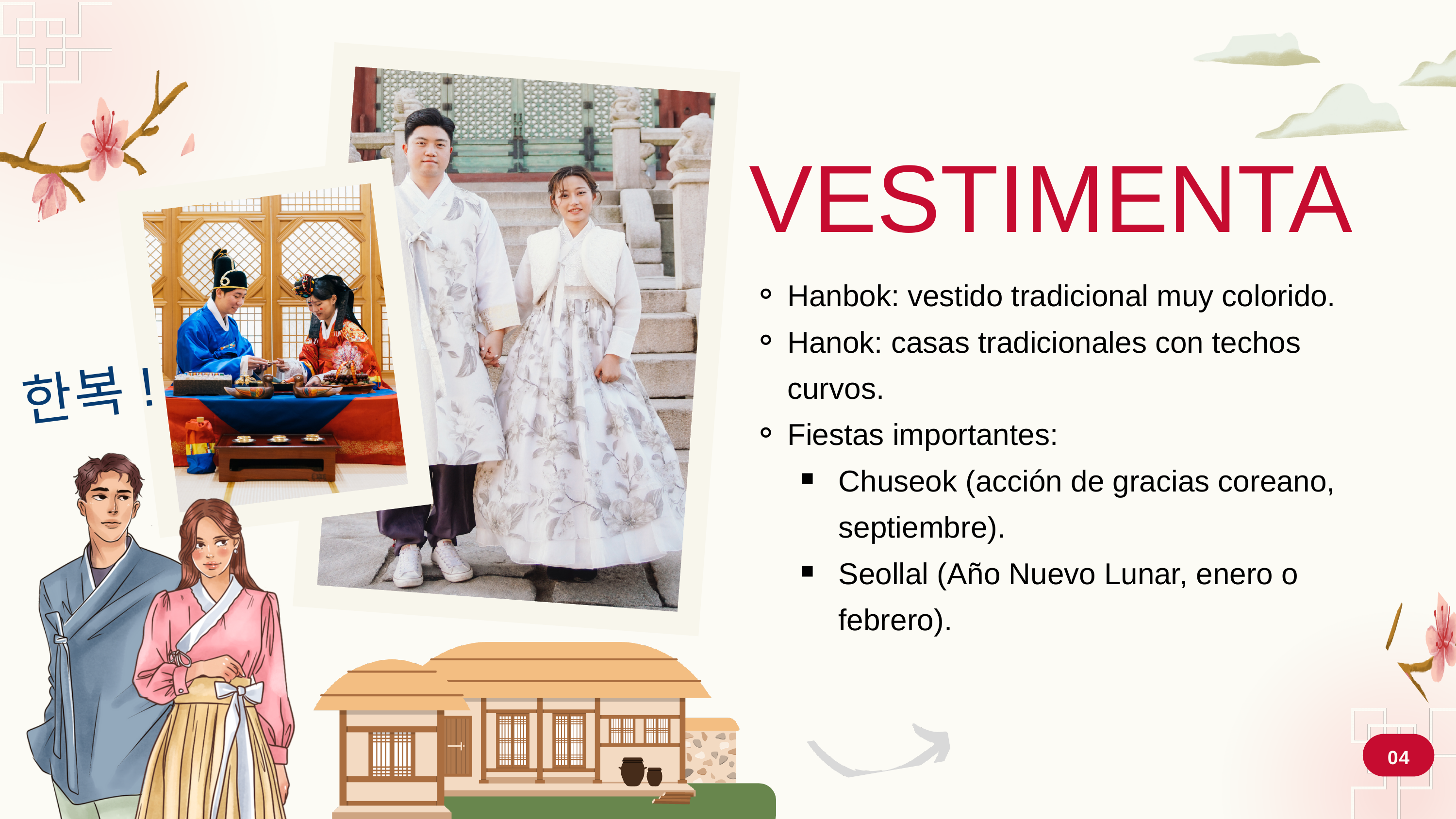

VESTIMENTA

Hanbok: vestido tradicional muy colorido.
Hanok: casas tradicionales con techos curvos.
Fiestas importantes:
Chuseok (acción de gracias coreano, septiembre).
Seollal (Año Nuevo Lunar, enero o febrero).

한복!

04